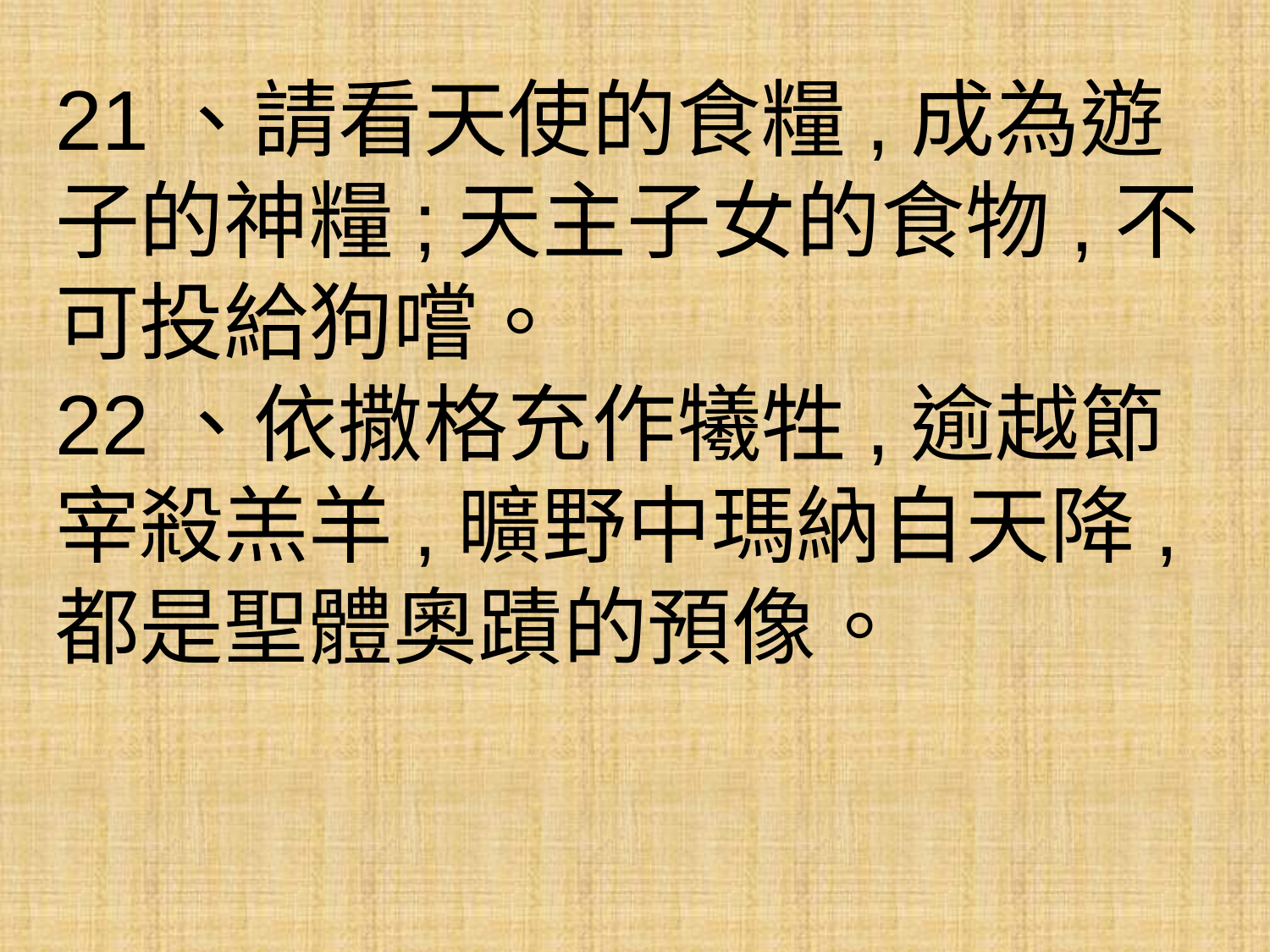

21、請看天使的食糧,成為遊子的神糧;天主子女的食物,不可投給狗嚐。
22、依撒格充作犧牲,逾越節宰殺羔羊,曠野中瑪納自天降,都是聖體奧蹟的預像。